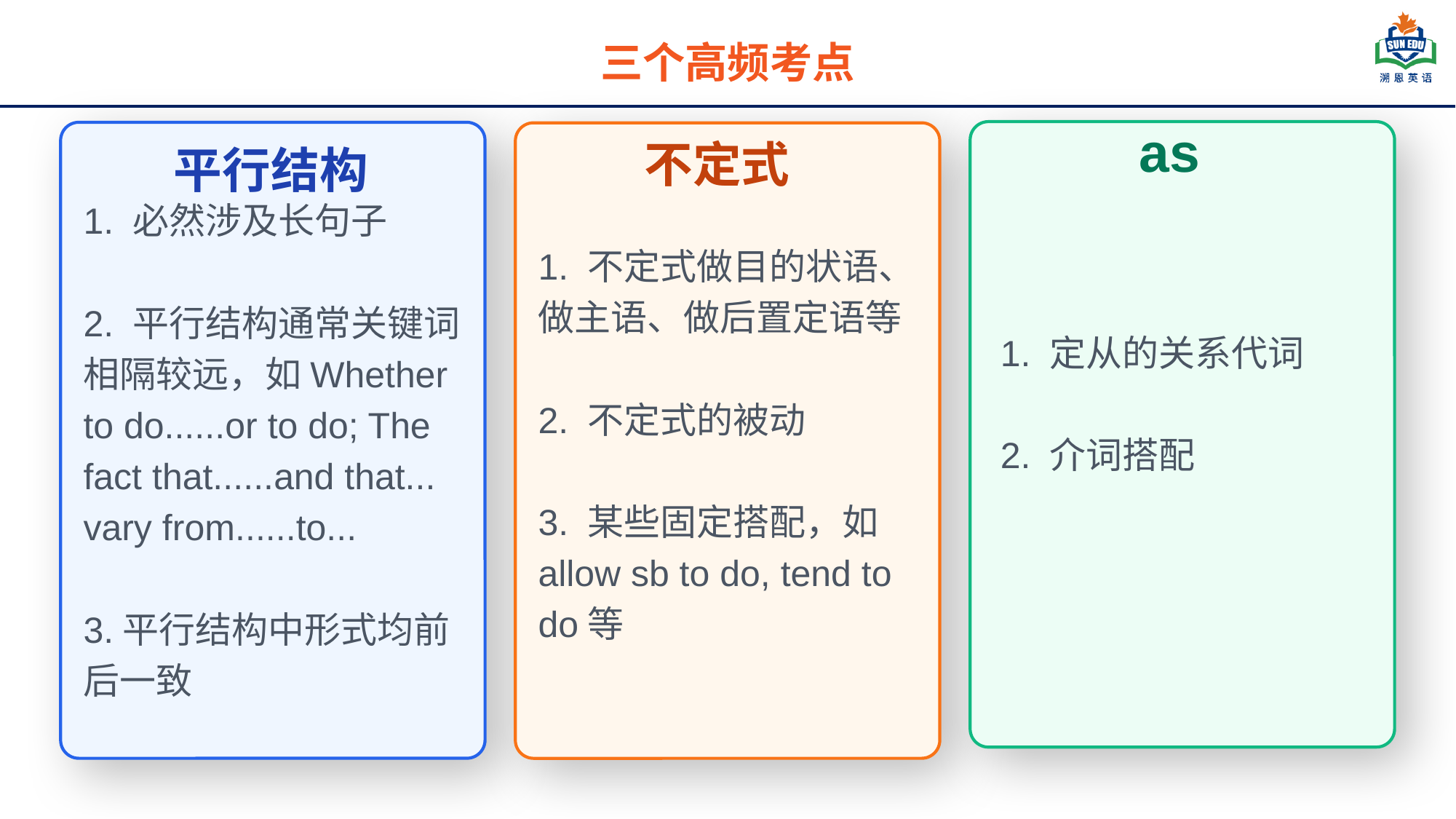

三个高频考点
as
不定式

平行结构
1. 定从的关系代词

2. 介词搭配
1. 不定式做目的状语、做主语、做后置定语等

2. 不定式的被动

3. 某些固定搭配，如allow sb to do, tend to do等
1. 必然涉及长句子

2. 平行结构通常关键词相隔较远，如Whether to do......or to do; The fact that......and that...
vary from......to...

3.平行结构中形式均前后一致